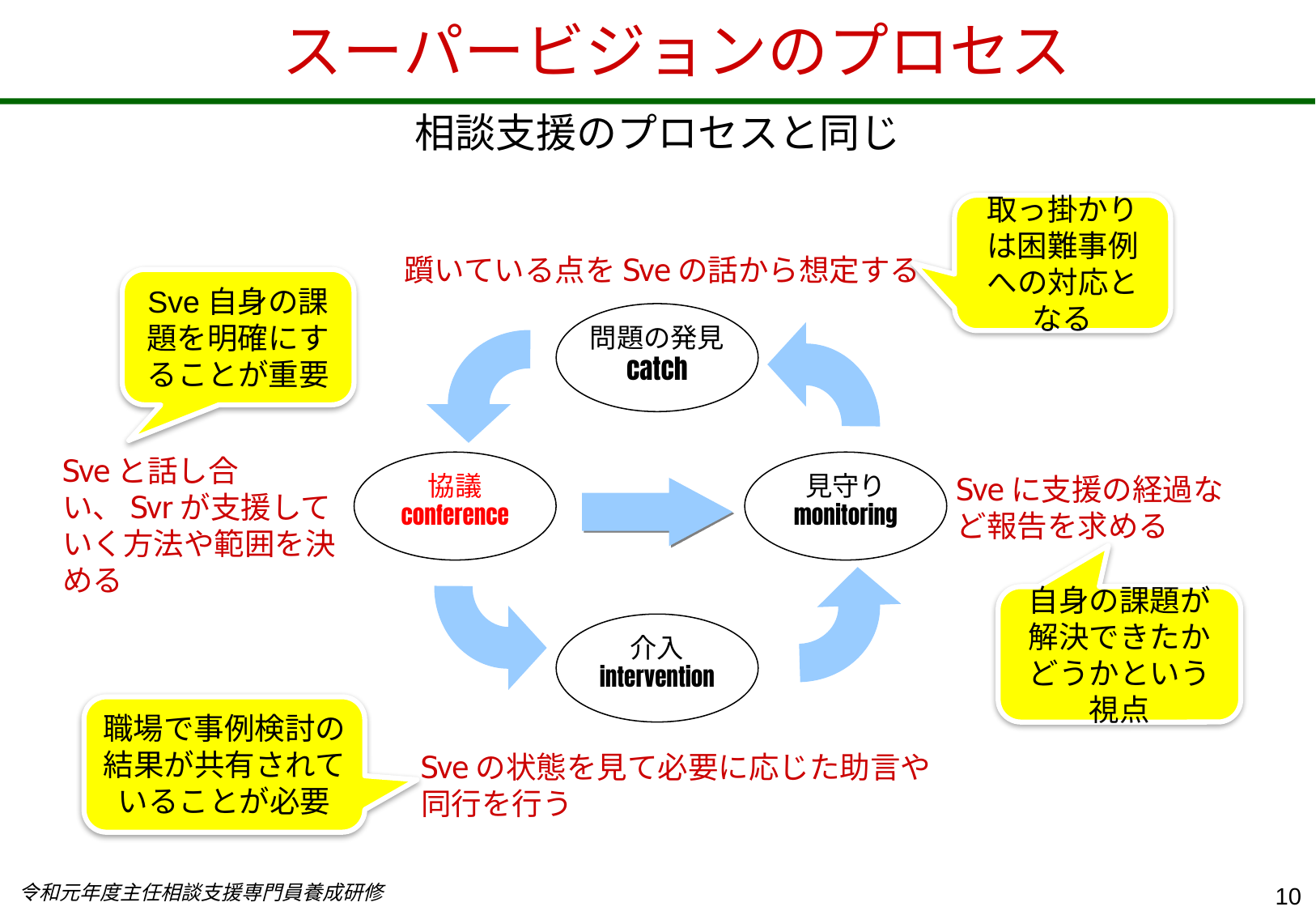

スーパービジョンのプロセス

相談支援のプロセスと同じ
取っ掛かりは困難事例への対応となる
躓いている点をSveの話から想定する
Sve自身の課題を明確にすることが重要
問題の発見
catch

協議
conference
見守り
monitoring

介入
intervention
Sveと話し合い、Svrが支援していく方法や範囲を決める
Sveに支援の経過など報告を求める
自身の課題が解決できたかどうかという視点
職場で事例検討の結果が共有されていることが必要
Sveの状態を見て必要に応じた助言や同行を行う
令和元年度主任相談支援専門員養成研修
10